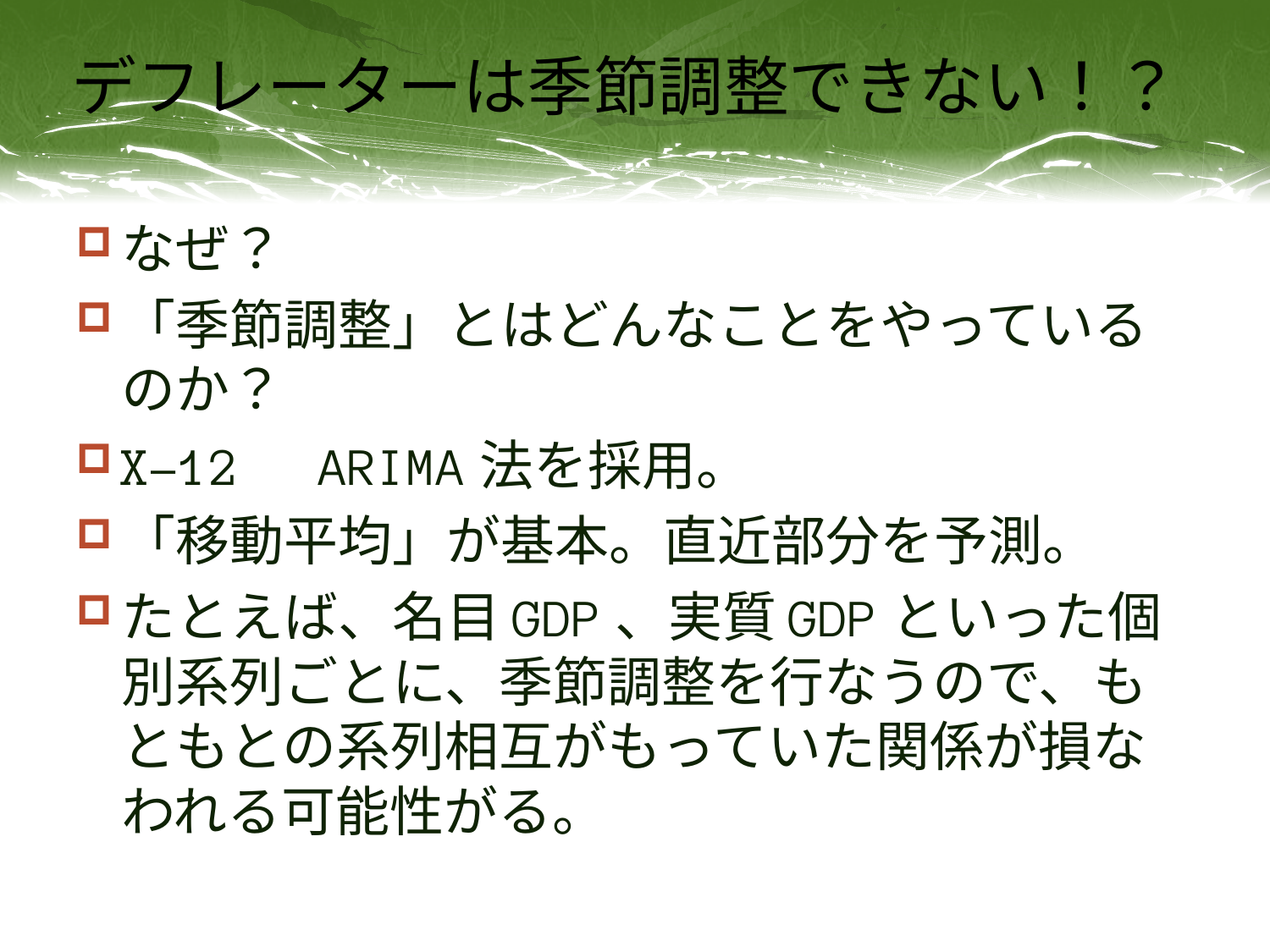

# デフレーターは季節調整できない！？
なぜ？
「季節調整」とはどんなことをやっているのか？
X-12　ARIMA法を採用。
「移動平均」が基本。直近部分を予測。
たとえば、名目GDP、実質GDPといった個別系列ごとに、季節調整を行なうので、もともとの系列相互がもっていた関係が損なわれる可能性がる。